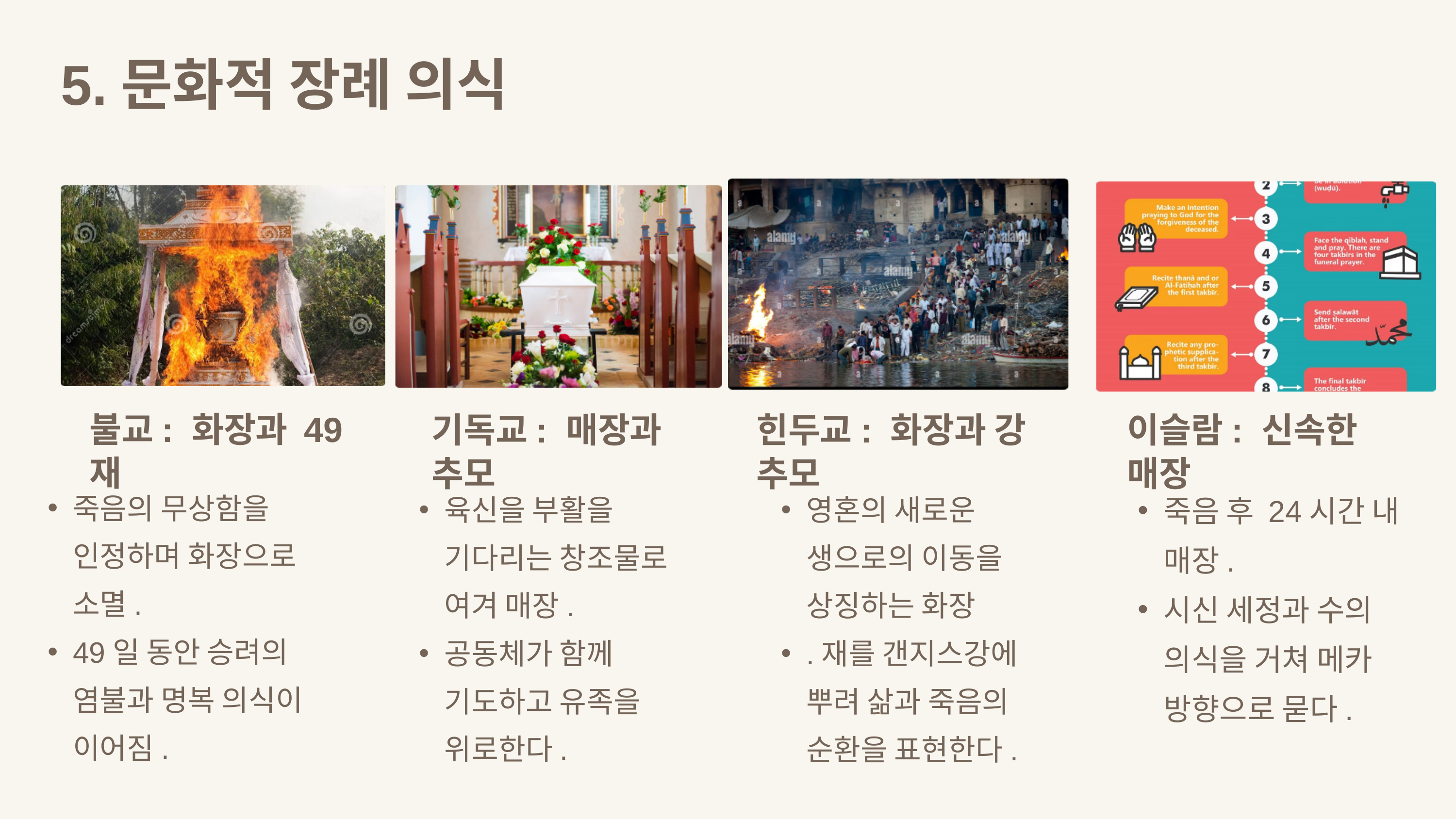

5.문화적 장례 의식

불교: 화장과 49재
기독교: 매장과 추모
힌두교: 화장과 강 추모
이슬람: 신속한 매장
죽음의 무상함을 인정하며 화장으로 소멸.
49일 동안 승려의 염불과 명복 의식이 이어짐.
죽음 후 24시간 내 매장.
시신 세정과 수의 의식을 거쳐 메카 방향으로 묻다.
육신을 부활을 기다리는 창조물로 여겨 매장.
공동체가 함께 기도하고 유족을 위로한다.
영혼의 새로운 생으로의 이동을 상징하는 화장
.재를 갠지스강에 뿌려 삶과 죽음의 순환을 표현한다.